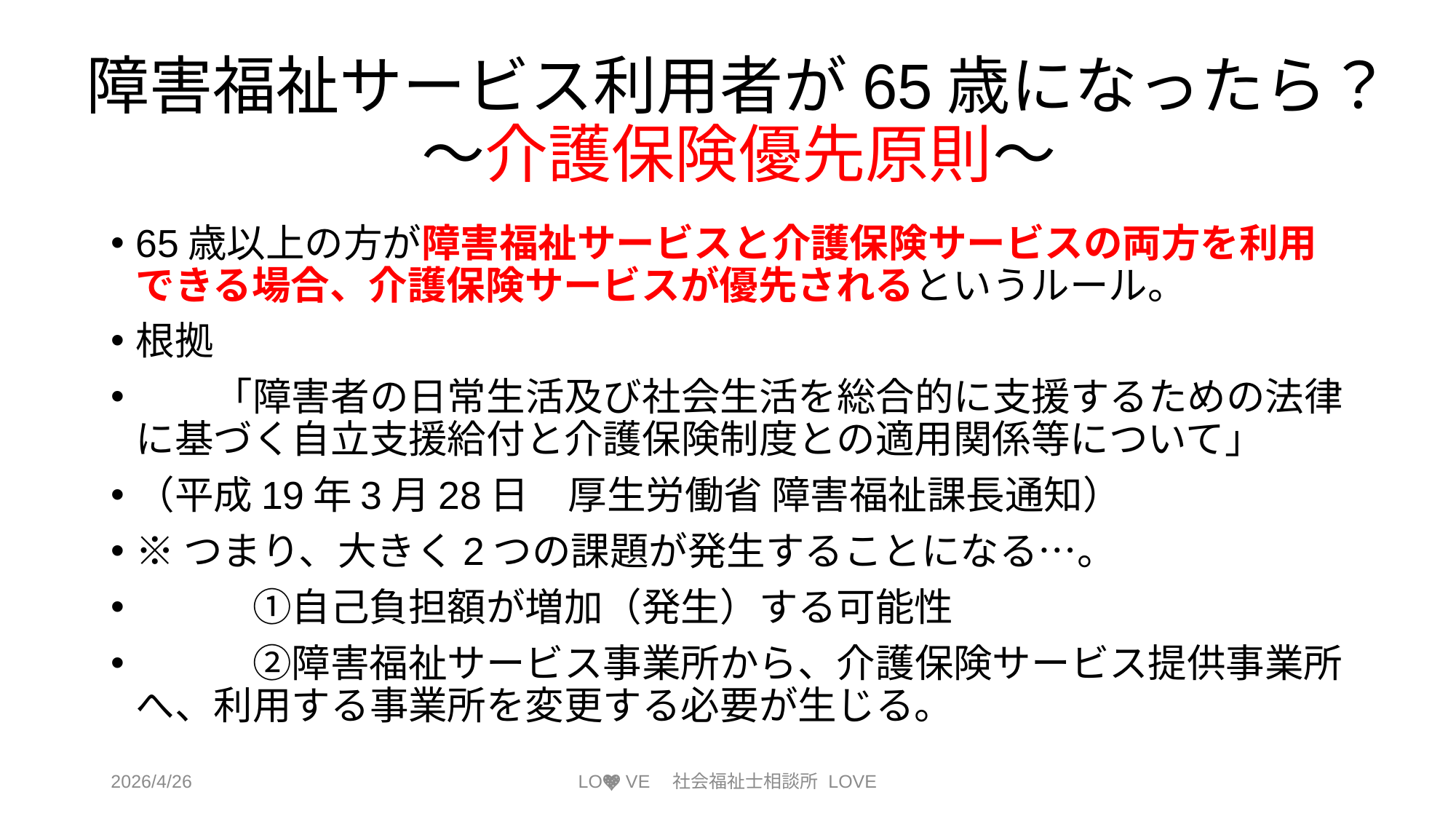

# 障害福祉サービス利用者が65歳になったら？ ～介護保険優先原則～
65歳以上の方が障害福祉サービスと介護保険サービスの両方を利用できる場合、介護保険サービスが優先されるというルール。
根拠
　　「障害者の日常生活及び社会生活を総合的に支援するための法律に基づく自立支援給付と介護保険制度との適用関係等について」
（平成19年3月28日　厚生労働省 障害福祉課長通知）
※つまり、大きく2つの課題が発生することになる…。
　　　①自己負担額が増加（発生）する可能性
　　　②障害福祉サービス事業所から、介護保険サービス提供事業所へ、利用する事業所を変更する必要が生じる。
2026/4/26
LO💖 VE　社会福祉士相談所 LOVE